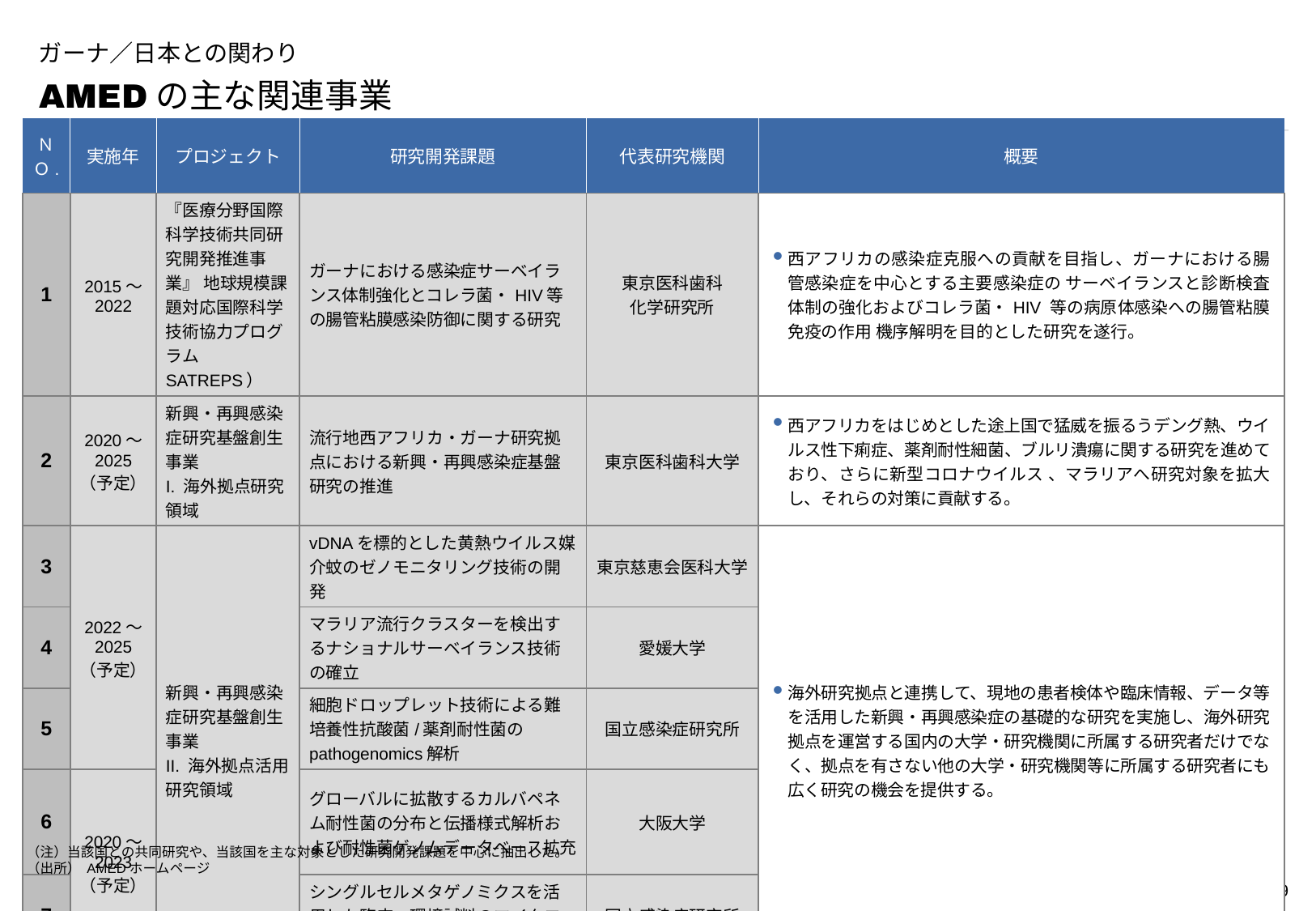

# ガーナ／日本との関わり
AMEDの主な関連事業
| ＮＯ. | 実施年 | プロジェクト | 研究開発課題 | 代表研究機関 | 概要 |
| --- | --- | --- | --- | --- | --- |
| 1 | 2015～ 2022 | 『医療分野国際科学技術共同研究開発推進事業』 地球規模課題対応国際科学技術協力プログラムSATREPS） | ガーナにおける感染症サーベイランス体制強化とコレラ菌・HIV等の腸管粘膜感染防御に関する研究 | 東京医科歯科 化学研究所 | 西アフリカの感染症克服への貢献を目指し、ガーナにおける腸管感染症を中心とする主要感染症の サーベイランスと診断検査体制の強化およびコレラ菌・HIV 等の病原体感染への腸管粘膜免疫の作用 機序解明を目的とした研究を遂行。 |
| 2 | 2020～ 2025 （予定） | 新興・再興感染症研究基盤創生事業　 I. 海外拠点研究領域 | 流行地西アフリカ・ガーナ研究拠点における新興・再興感染症基盤研究の推進 | 東京医科歯科大学 | 西アフリカをはじめとした途上国で猛威を振るうデング熱、ウイルス性下痢症、薬剤耐性細菌、ブルリ潰瘍に関する研究を進めており、さらに新型コロナウイルス 、マラリアへ研究対象を拡大し、それらの対策に貢献する。 |
| 3 | 2022～ 2025 （予定） | 新興・再興感染症研究基盤創生事業 II. 海外拠点活用研究領域 | vDNAを標的とした黄熱ウイルス媒介蚊のゼノモニタリング技術の開発 | 東京慈恵会医科大学 | 海外研究拠点と連携して、現地の患者検体や臨床情報、データ等を活用した新興・再興感染症の基礎的な研究を実施し、海外研究拠点を運営する国内の大学・研究機関に所属する研究者だけでなく、拠点を有さない他の大学・研究機関等に所属する研究者にも広く研究の機会を提供する。 |
| 4 |  |  | マラリア流行クラスターを検出するナショナルサーベイランス技術の確立 | 愛媛大学 |  |
| 5 |  |  | 細胞ドロップレット技術による難培養性抗酸菌/薬剤耐性菌のpathogenomics解析 | 国立感染症研究所 |  |
| 6 | 2020～ 2023 （予定） |  | グローバルに拡散するカルバペネム耐性菌の分布と伝播様式解析および耐性菌ゲノムデータベース拡充 | 大阪大学 |  |
| 7 |  |  | シングルセルメタゲノミクスを活用した臨床・環境試料のマイクロバイオーム解析 | 国立感染症研究所 |  |
（注）当該国との共同研究や、当該国を主な対象とした研究開発課題を中心に抽出した。
（出所） AMEDホームページ